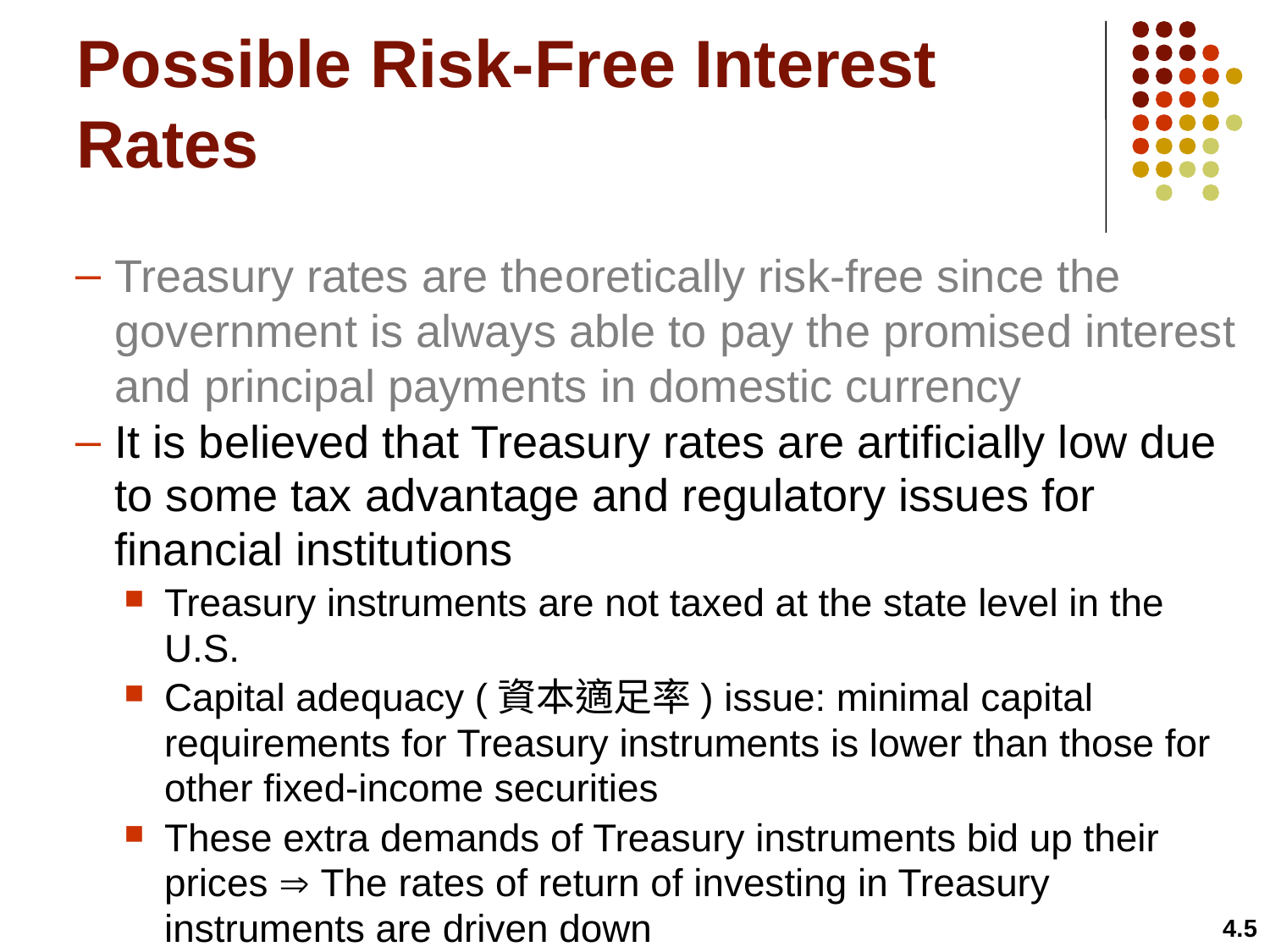

# Possible Risk-Free Interest Rates
Treasury rates are theoretically risk-free since the government is always able to pay the promised interest and principal payments in domestic currency
It is believed that Treasury rates are artificially low due to some tax advantage and regulatory issues for financial institutions
Treasury instruments are not taxed at the state level in the U.S.
Capital adequacy (資本適足率) issue: minimal capital requirements for Treasury instruments is lower than those for other fixed-income securities
These extra demands of Treasury instruments bid up their prices ⇒ The rates of return of investing in Treasury instruments are driven down

4.5